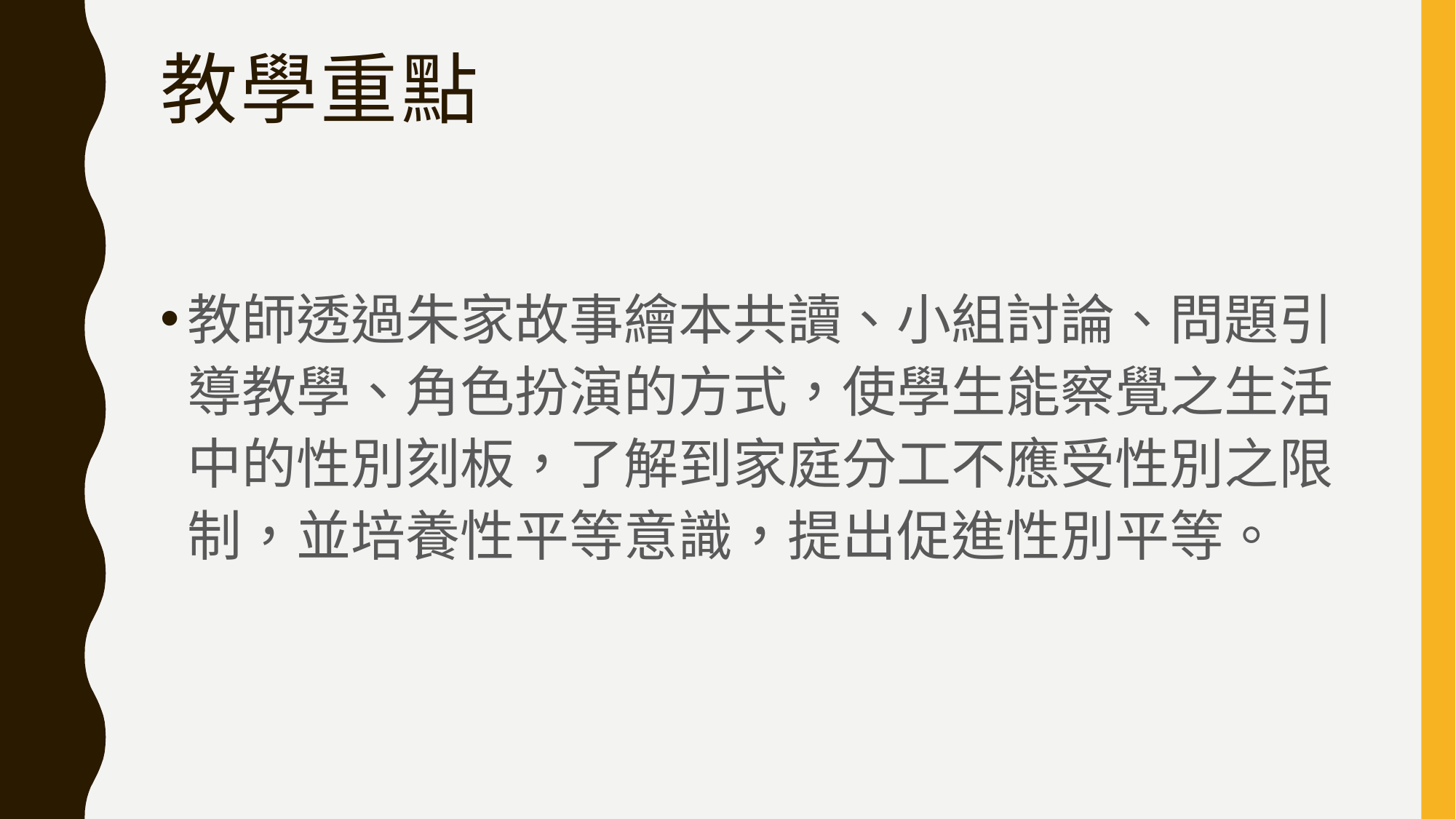

# 教學重點
教師透過朱家故事繪本共讀、小組討論、問題引導教學、角色扮演的方式，使學生能察覺之生活中的性別刻板，了解到家庭分工不應受性別之限制，並培養性平等意識，提出促進性別平等。